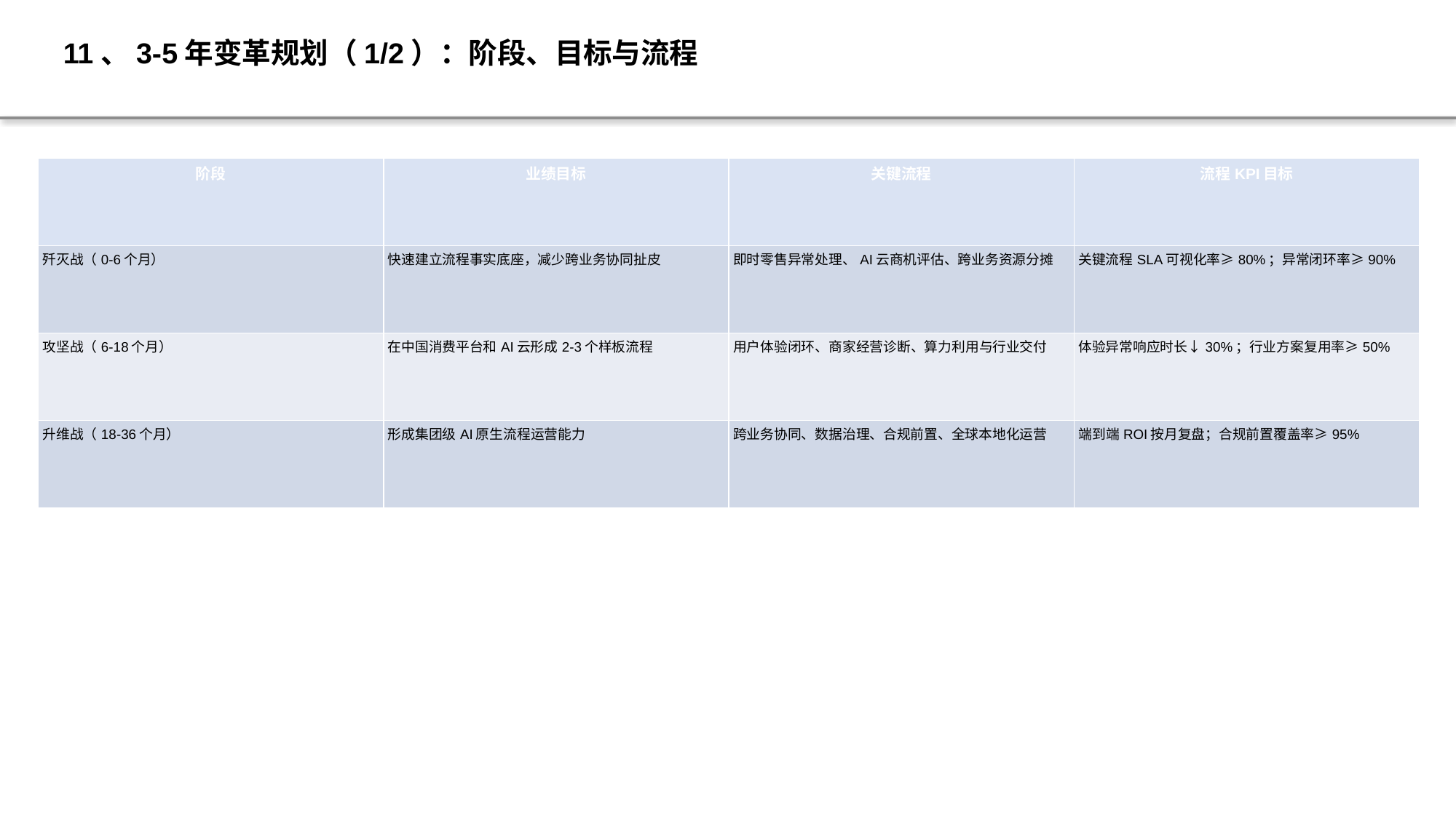

11、3-5年变革规划（1/2）：阶段、目标与流程
| 阶段 | 业绩目标 | 关键流程 | 流程KPI目标 |
| --- | --- | --- | --- |
| 歼灭战（0-6个月） | 快速建立流程事实底座，减少跨业务协同扯皮 | 即时零售异常处理、AI云商机评估、跨业务资源分摊 | 关键流程SLA可视化率≥80%；异常闭环率≥90% |
| 攻坚战（6-18个月） | 在中国消费平台和AI云形成2-3个样板流程 | 用户体验闭环、商家经营诊断、算力利用与行业交付 | 体验异常响应时长↓30%；行业方案复用率≥50% |
| 升维战（18-36个月） | 形成集团级AI原生流程运营能力 | 跨业务协同、数据治理、合规前置、全球本地化运营 | 端到端ROI按月复盘；合规前置覆盖率≥95% |